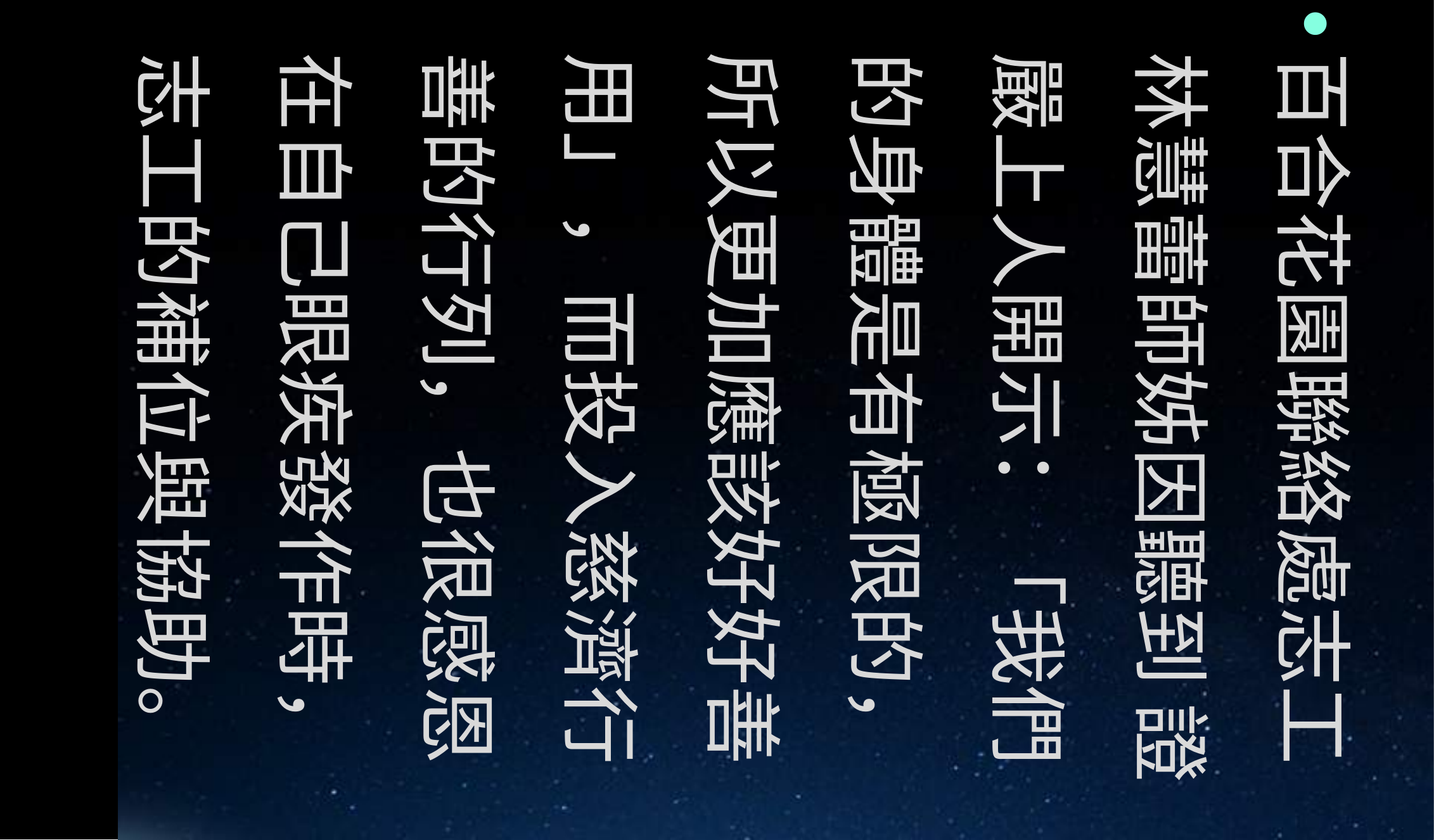

百合花園聯絡處志工林慧蕾師姊因聽到 證嚴上人開示：「我們的身體是有極限的，所以更加應該好好善用」，而投入慈濟行善的行列，也很感恩在自己眼疾發作時，志工的補位與協助。